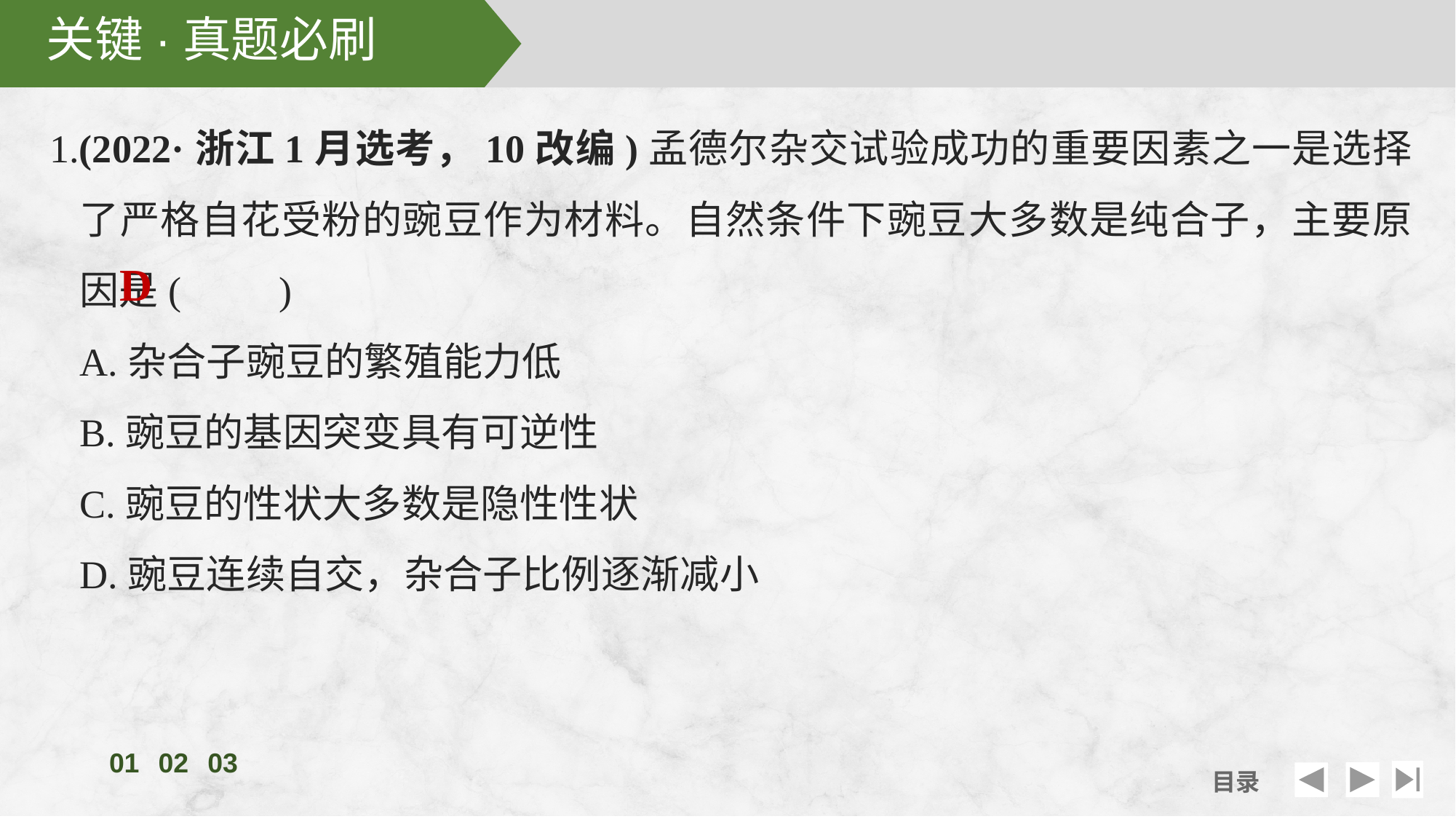

1.(2022·浙江1月选考，10改编)孟德尔杂交试验成功的重要因素之一是选择了严格自花受粉的豌豆作为材料。自然条件下豌豆大多数是纯合子，主要原因是(　　)
A.杂合子豌豆的繁殖能力低
B.豌豆的基因突变具有可逆性
C.豌豆的性状大多数是隐性性状
D.豌豆连续自交，杂合子比例逐渐减小
D